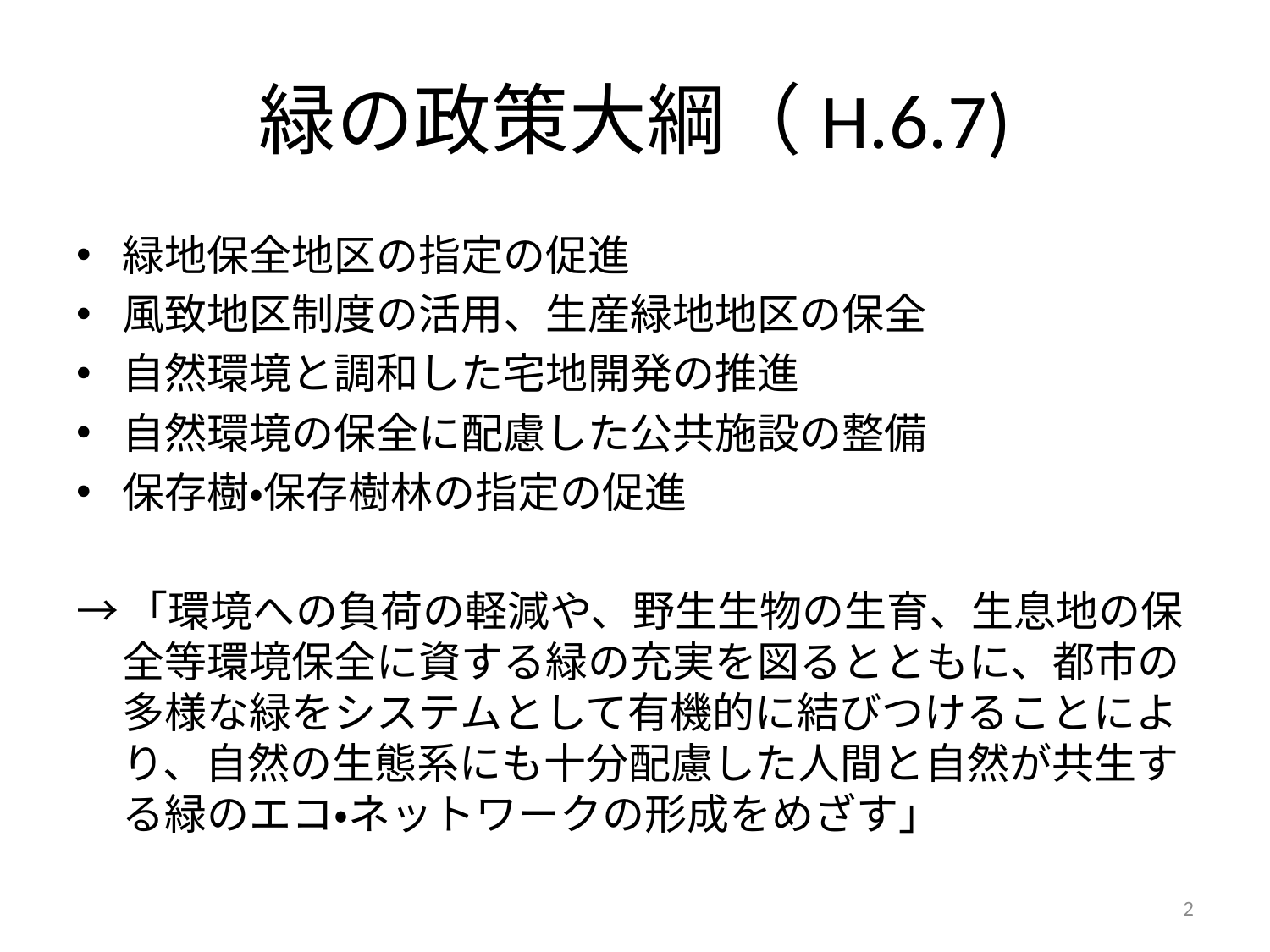

# 緑の政策大綱（H.6.7)
緑地保全地区の指定の促進
風致地区制度の活用、生産緑地地区の保全
自然環境と調和した宅地開発の推進
自然環境の保全に配慮した公共施設の整備
保存樹・保存樹林の指定の促進

→「環境への負荷の軽減や、野生生物の生育、生息地の保全等環境保全に資する緑の充実を図るとともに、都市の多様な緑をシステムとして有機的に結びつけることにより、自然の生態系にも十分配慮した人間と自然が共生する緑のエコ・ネットワークの形成をめざす」
2